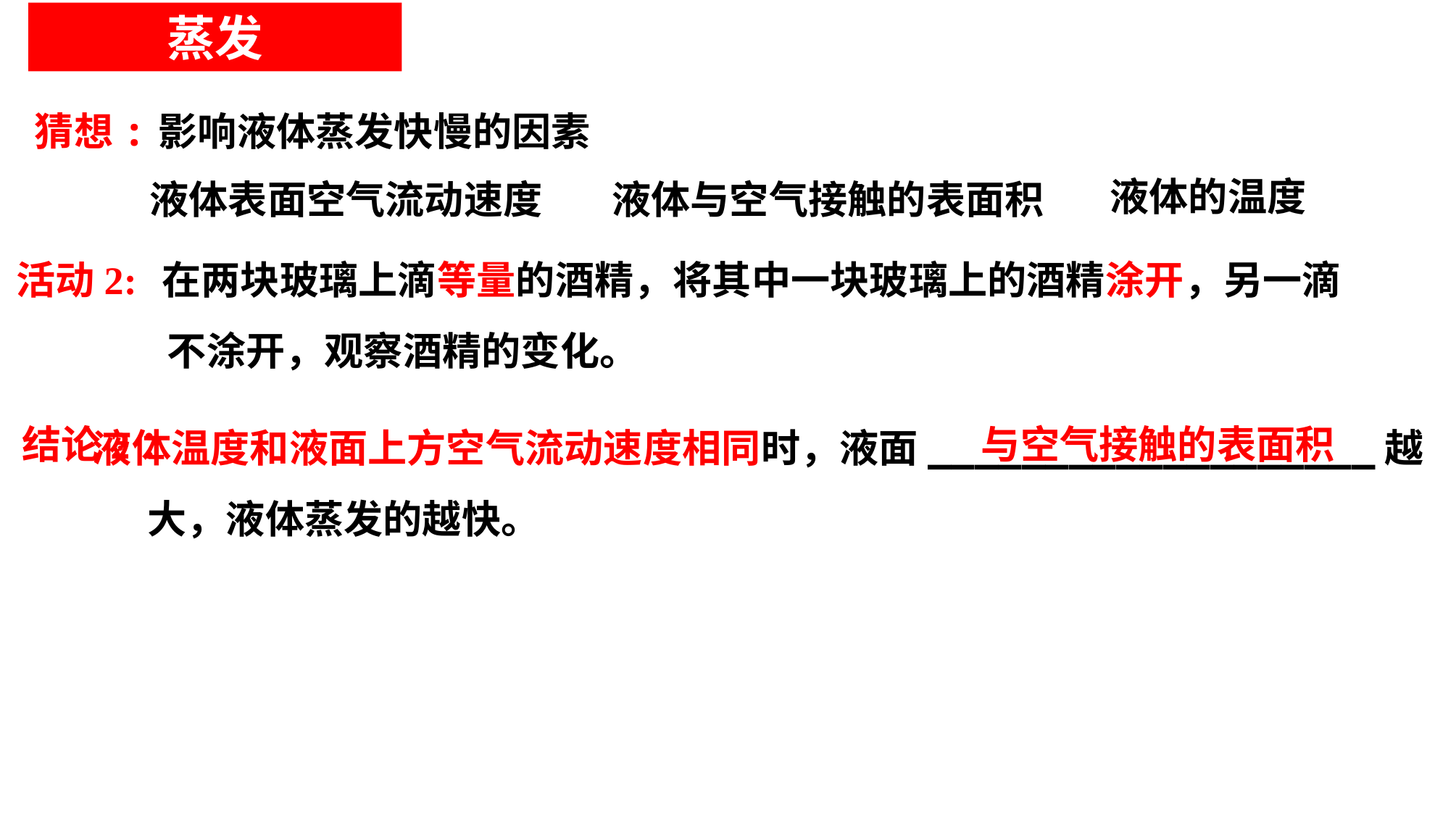

蒸发
猜想:
影响液体蒸发快慢的因素
液体的温度
液体表面空气流动速度
液体与空气接触的表面积
活动2:
  在两块玻璃上滴等量的酒精，将其中一块玻璃上的酒精涂开，另一滴不涂开，观察酒精的变化。
结论2：
与空气接触的表面积
      液体温度和液面上方空气流动速度相同时，液面___________________越大，液体蒸发的越快。